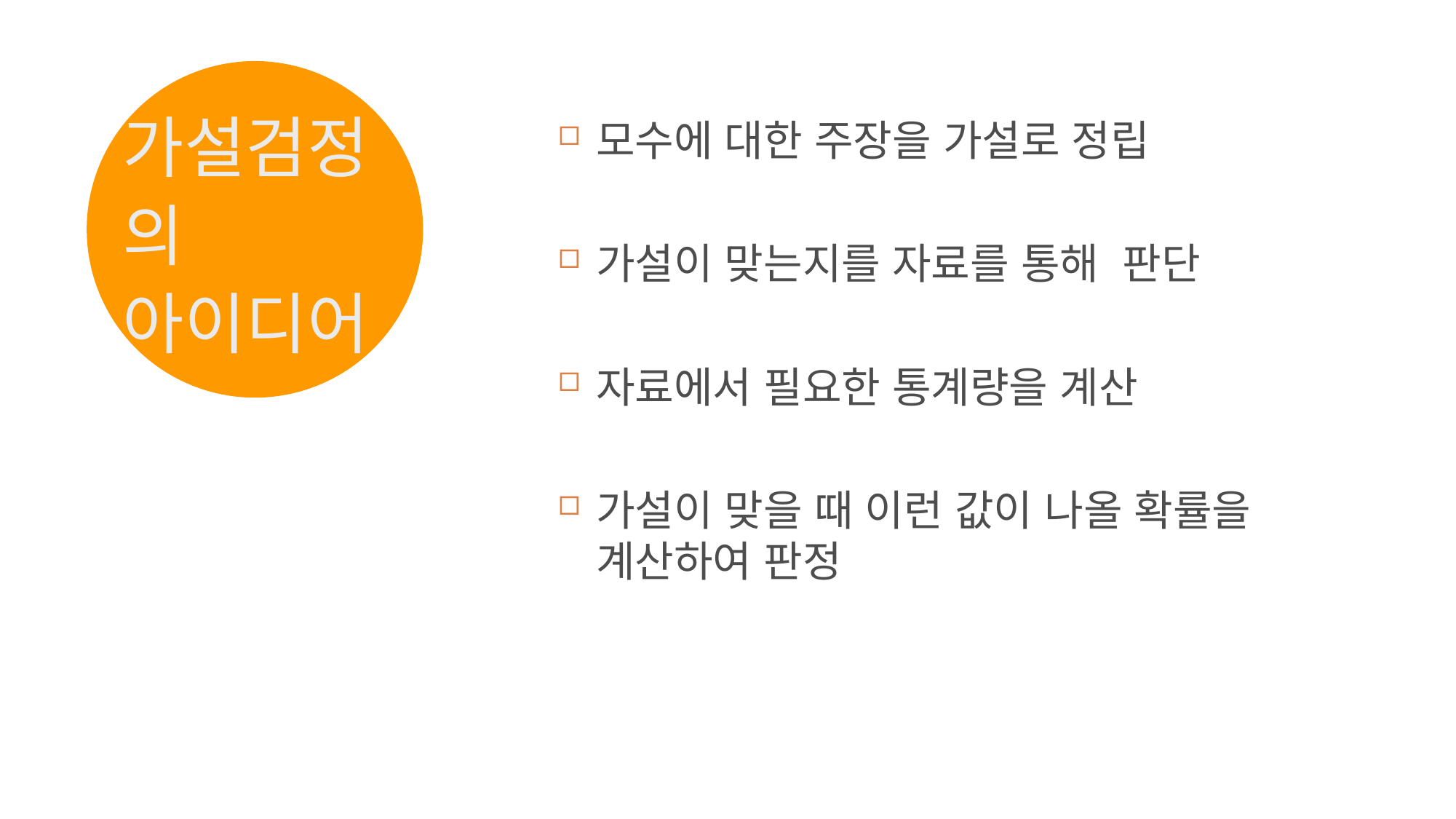

# 가설검정의 아이디어
모수에 대한 주장을 가설로 정립

가설이 맞는지를 자료를 통해  판단

자료에서 필요한 통계량을 계산

가설이 맞을 때 이런 값이 나올 확률을 계산하여 판정